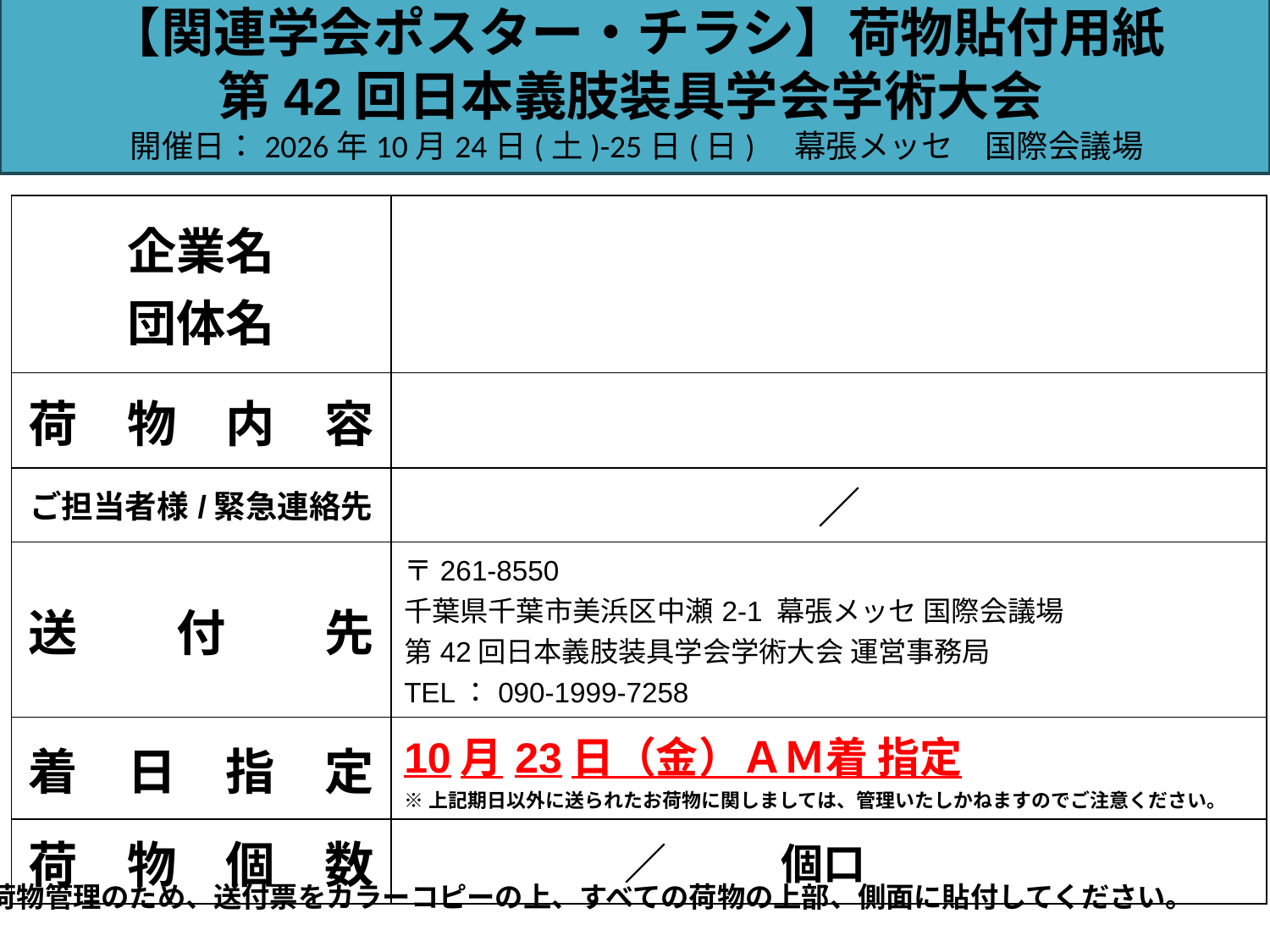

【関連学会ポスター・チラシ】荷物貼付用紙
第42回日本義肢装具学会学術大会
開催日：2026年10月24日(土)-25日(日)　幕張メッセ　国際会議場

| 企業名 団体名 |  |
| --- | --- |
| 荷　物　内　容 |  |
| ご担当者様/緊急連絡先 | ／ |
| 送　　付　　先 | 〒261-8550 千葉県千葉市美浜区中瀬2-1 幕張メッセ 国際会議場 第42回日本義肢装具学会学術大会 運営事務局 TEL：090-1999-7258 |
| 着　日　指　定 | 10月23日（金）ＡＭ着 指定 ※上記期日以外に送られたお荷物に関しましては、管理いたしかねますのでご注意ください。 |
| 荷　物　個　数 | ／ 個口 |
※荷物管理のため、送付票をカラーコピーの上、すべての荷物の上部、側面に貼付してください。